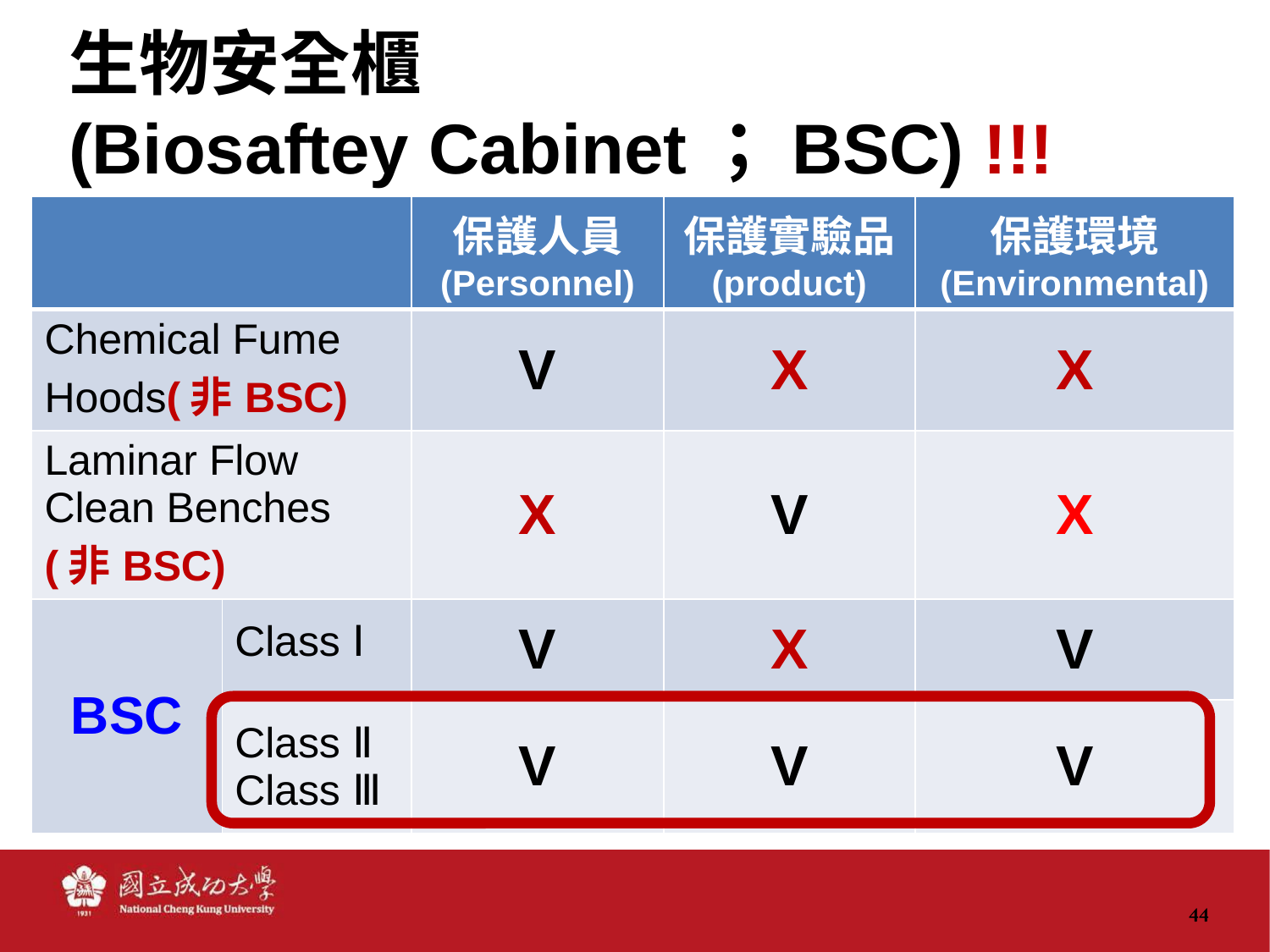

# 生物安全櫃 (Biosaftey Cabinet；BSC) !!!
|  |  | 保護人員 (Personnel) | 保護實驗品 (product) | 保護環境 (Environmental) |
| --- | --- | --- | --- | --- |
| Chemical Fume Hoods(非BSC) |  | V | X | X |
| Laminar Flow Clean Benches (非BSC) |  | X | V | X |
| BSC | Class Ⅰ | V | X | V |
|  | Class Ⅱ Class Ⅲ | V | V | V |

44